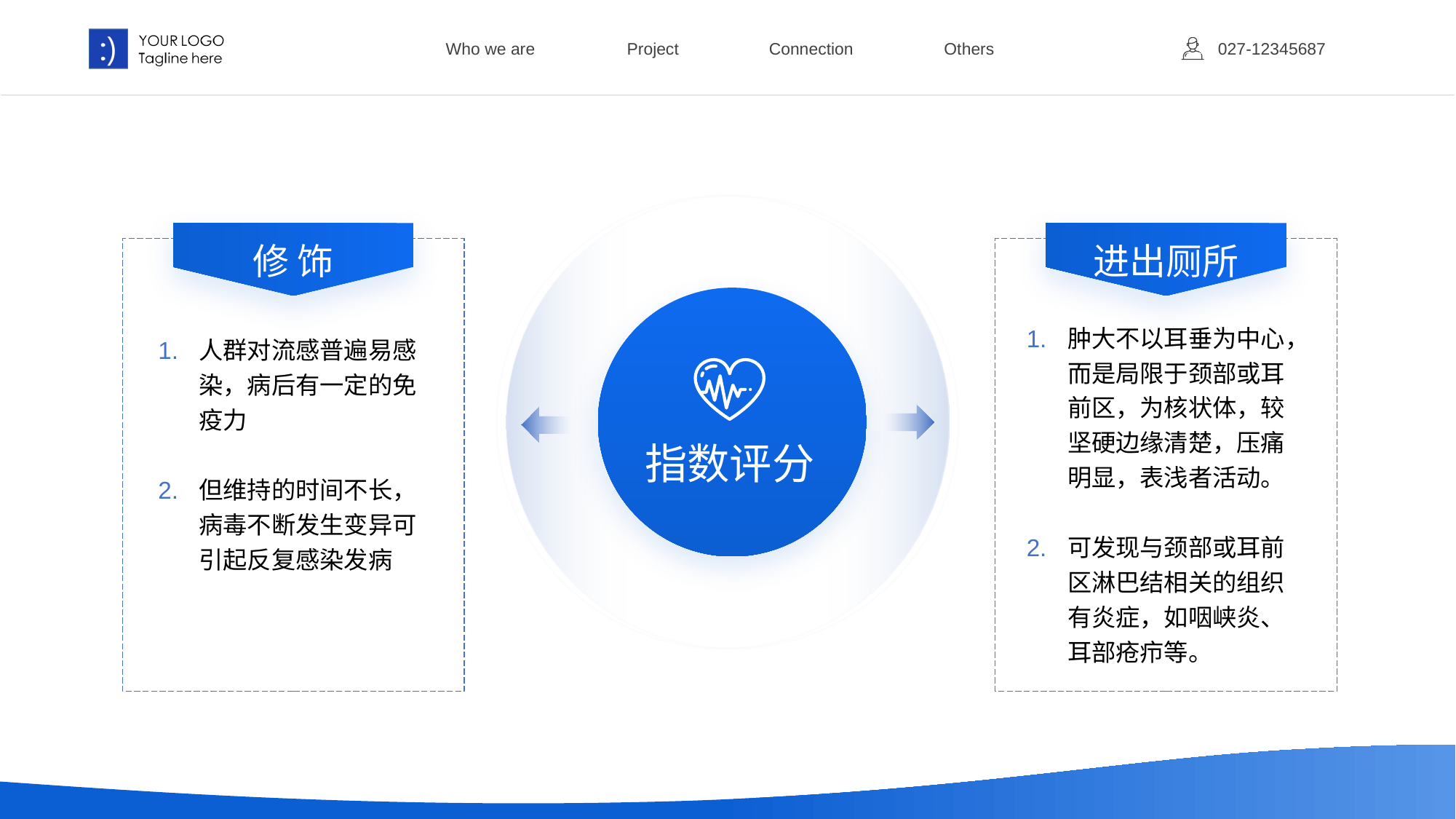

Who we are
Project
Connection
Others
027-12345687

修 饰
进出厕所

肿大不以耳垂为中心，而是局限于颈部或耳前区，为核状体，较坚硬边缘清楚，压痛明显，表浅者活动。

可发现与颈部或耳前区淋巴结相关的组织有炎症，如咽峡炎、耳部疮疖等。
人群对流感普遍易感染，病后有一定的免疫力

但维持的时间不长，病毒不断发生变异可引起反复感染发病

指数评分